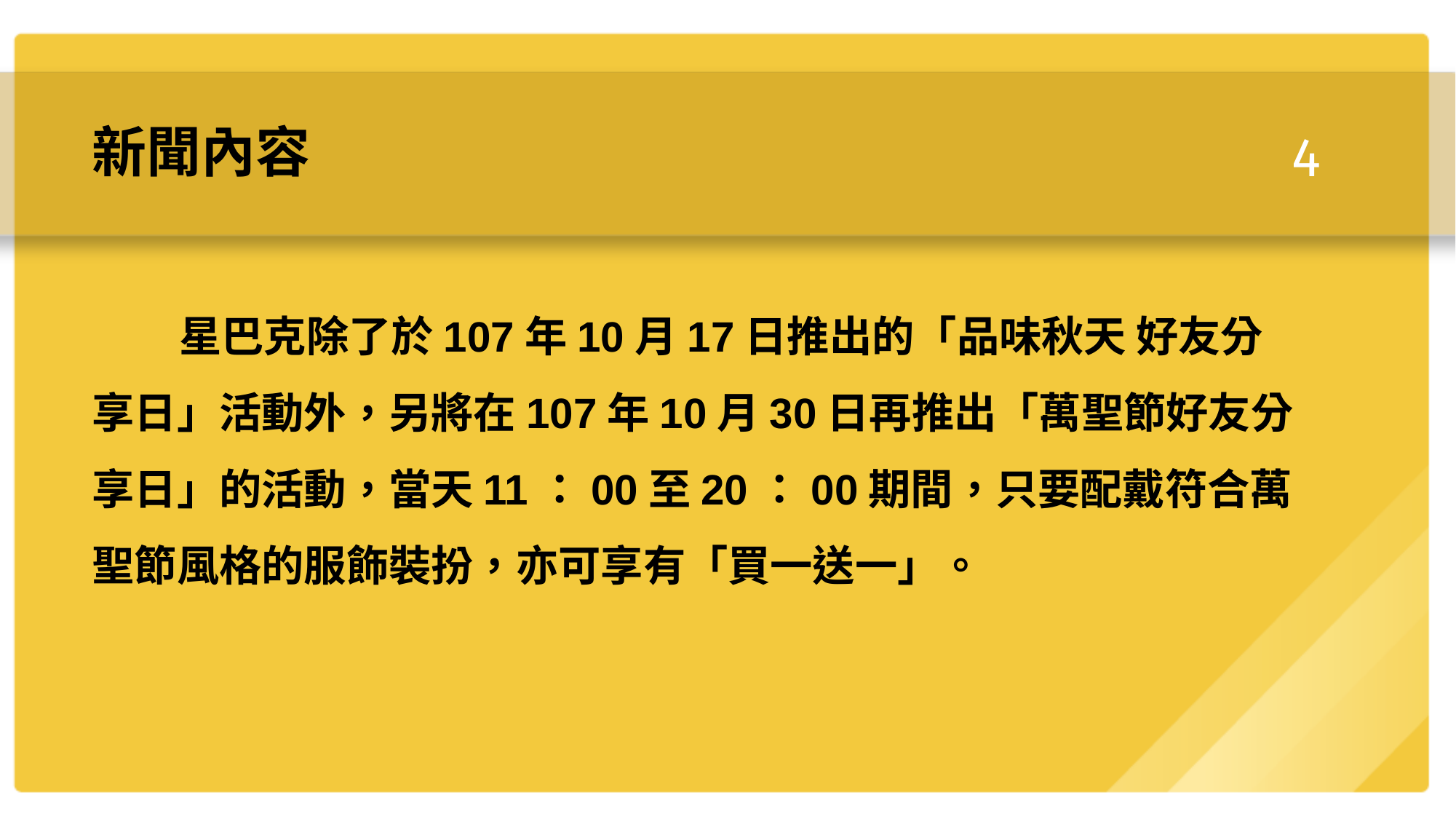

4
# 新聞內容
        星巴克除了於107年10月17日推出的「品味秋天 好友分享日」活動外，另將在107年10月30日再推出「萬聖節好友分享日」的活動，當天11：00至20：00期間，只要配戴符合萬聖節風格的服飾裝扮，亦可享有「買一送一」。